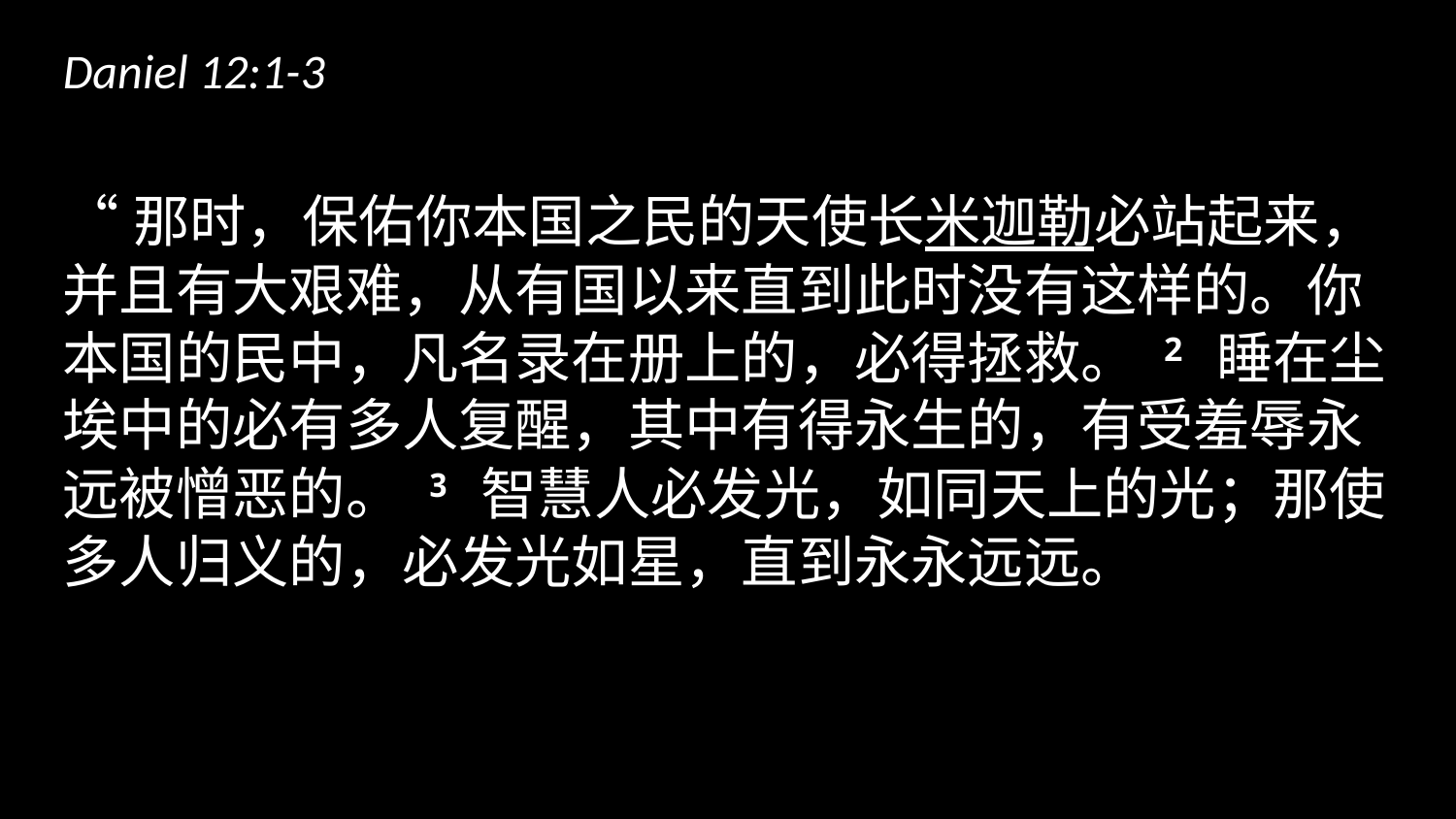

Daniel 12:1-3

“那时，保佑你本国之民的天使长米迦勒必站起来，并且有大艰难，从有国以来直到此时没有这样的。你本国的民中，凡名录在册上的，必得拯救。 2 睡在尘埃中的必有多人复醒，其中有得永生的，有受羞辱永远被憎恶的。 3 智慧人必发光，如同天上的光；那使多人归义的，必发光如星，直到永永远远。